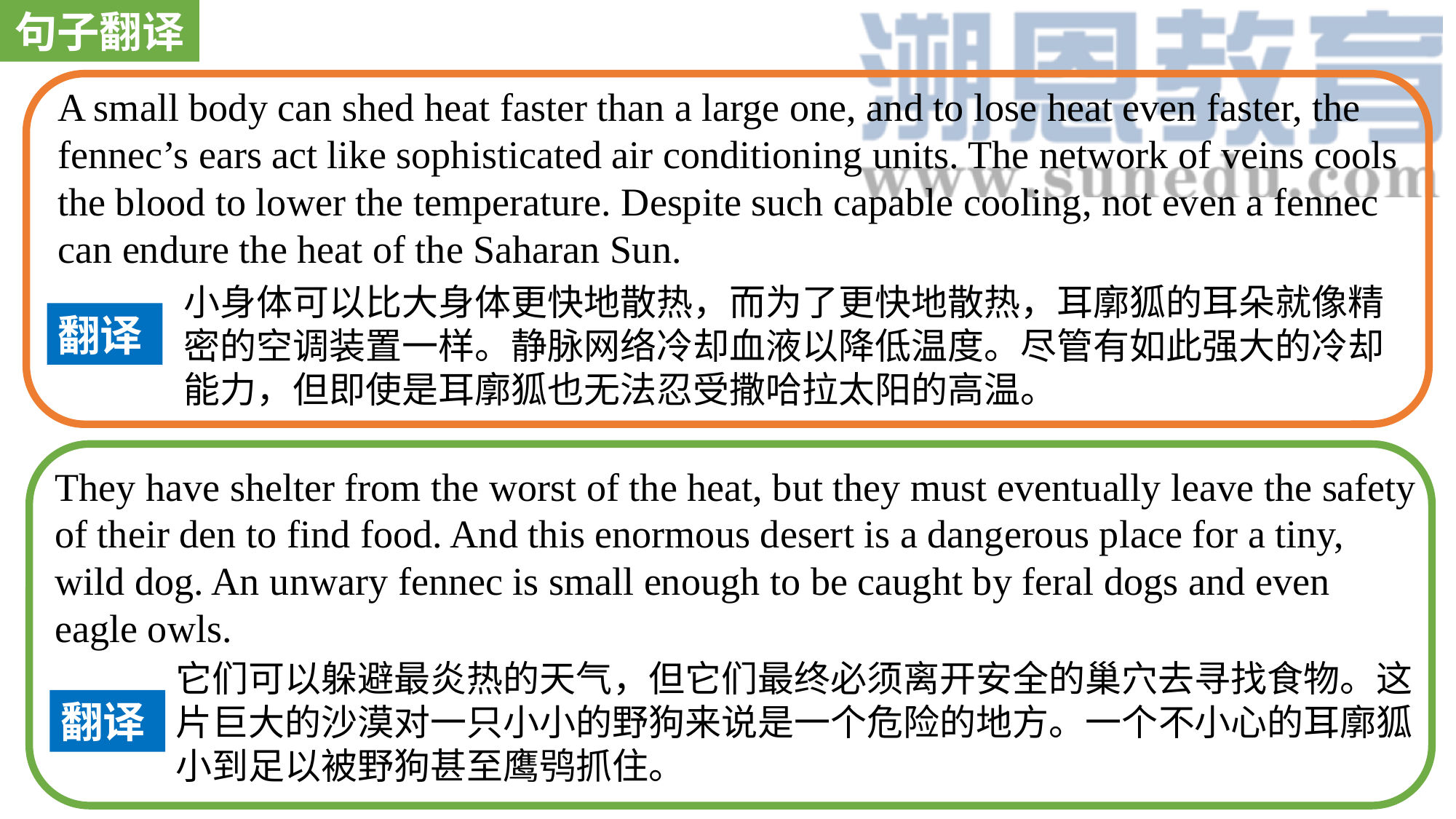

句子翻译

A small body can shed heat faster than a large one, and to lose heat even faster, the fennec’s ears act like sophisticated air conditioning units. The network of veins cools the blood to lower the temperature. Despite such capable cooling, not even a fennec can endure the heat of the Saharan Sun.
小身体可以比大身体更快地散热，而为了更快地散热，耳廓狐的耳朵就像精密的空调装置一样。静脉网络冷却血液以降低温度。尽管有如此强大的冷却能力，但即使是耳廓狐也无法忍受撒哈拉太阳的高温。
翻译

They have shelter from the worst of the heat, but they must eventually leave the safety of their den to find food. And this enormous desert is a dangerous place for a tiny, wild dog. An unwary fennec is small enough to be caught by feral dogs and even eagle owls.
它们可以躲避最炎热的天气，但它们最终必须离开安全的巢穴去寻找食物。这片巨大的沙漠对一只小小的野狗来说是一个危险的地方。一个不小心的耳廓狐小到足以被野狗甚至鹰鸮抓住。
翻译